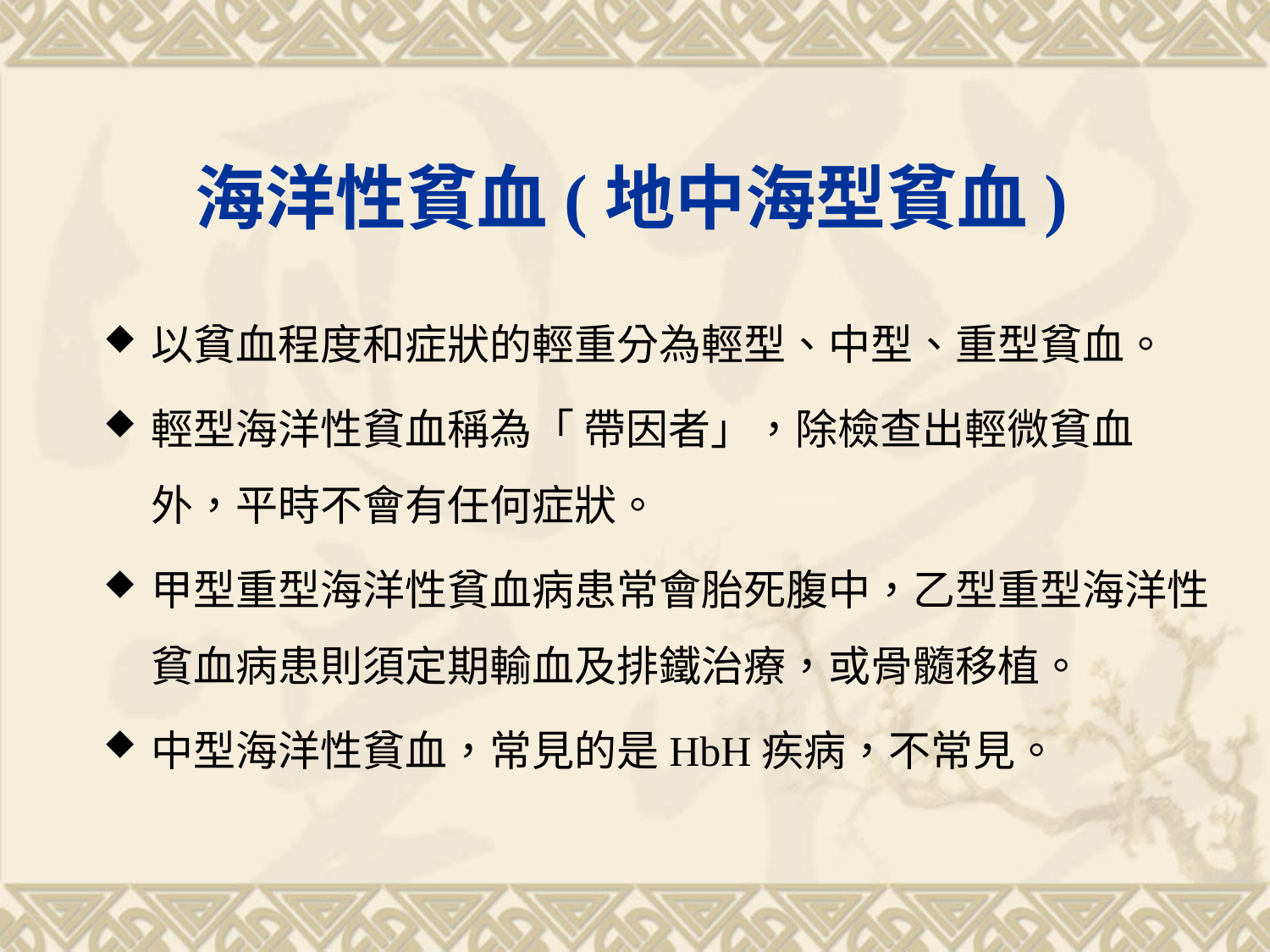

# 海洋性貧血(地中海型貧血)
以貧血程度和症狀的輕重分為輕型、中型、重型貧血。
輕型海洋性貧血稱為「 帶因者」，除檢查出輕微貧血外，平時不會有任何症狀。
甲型重型海洋性貧血病患常會胎死腹中，乙型重型海洋性貧血病患則須定期輸血及排鐵治療，或骨髓移植。
中型海洋性貧血，常見的是HbH疾病，不常見。